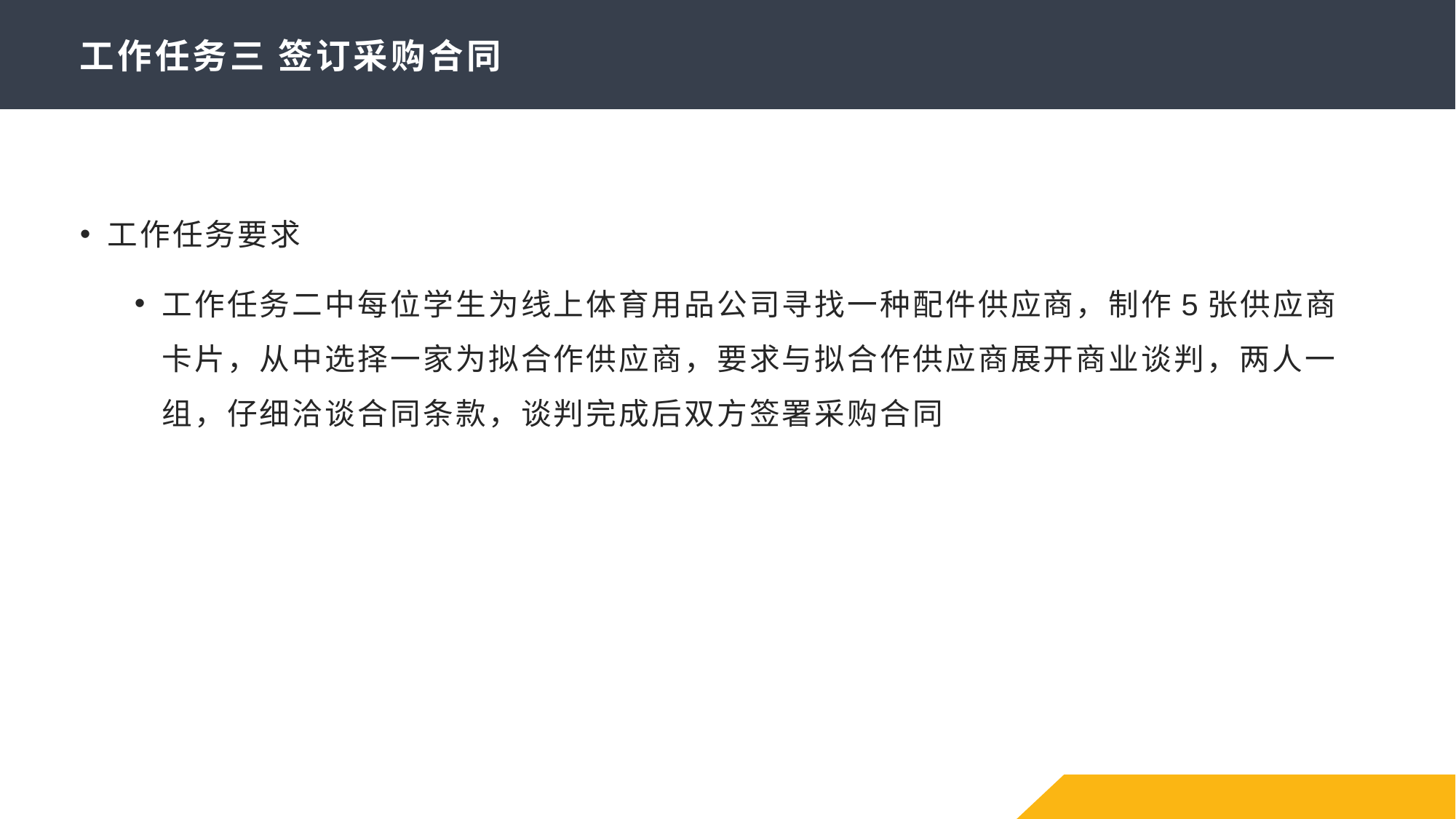

# 工作任务三 签订采购合同
工作任务要求
工作任务二中每位学生为线上体育用品公司寻找一种配件供应商，制作5张供应商卡片，从中选择一家为拟合作供应商，要求与拟合作供应商展开商业谈判，两人一组，仔细洽谈合同条款，谈判完成后双方签署采购合同